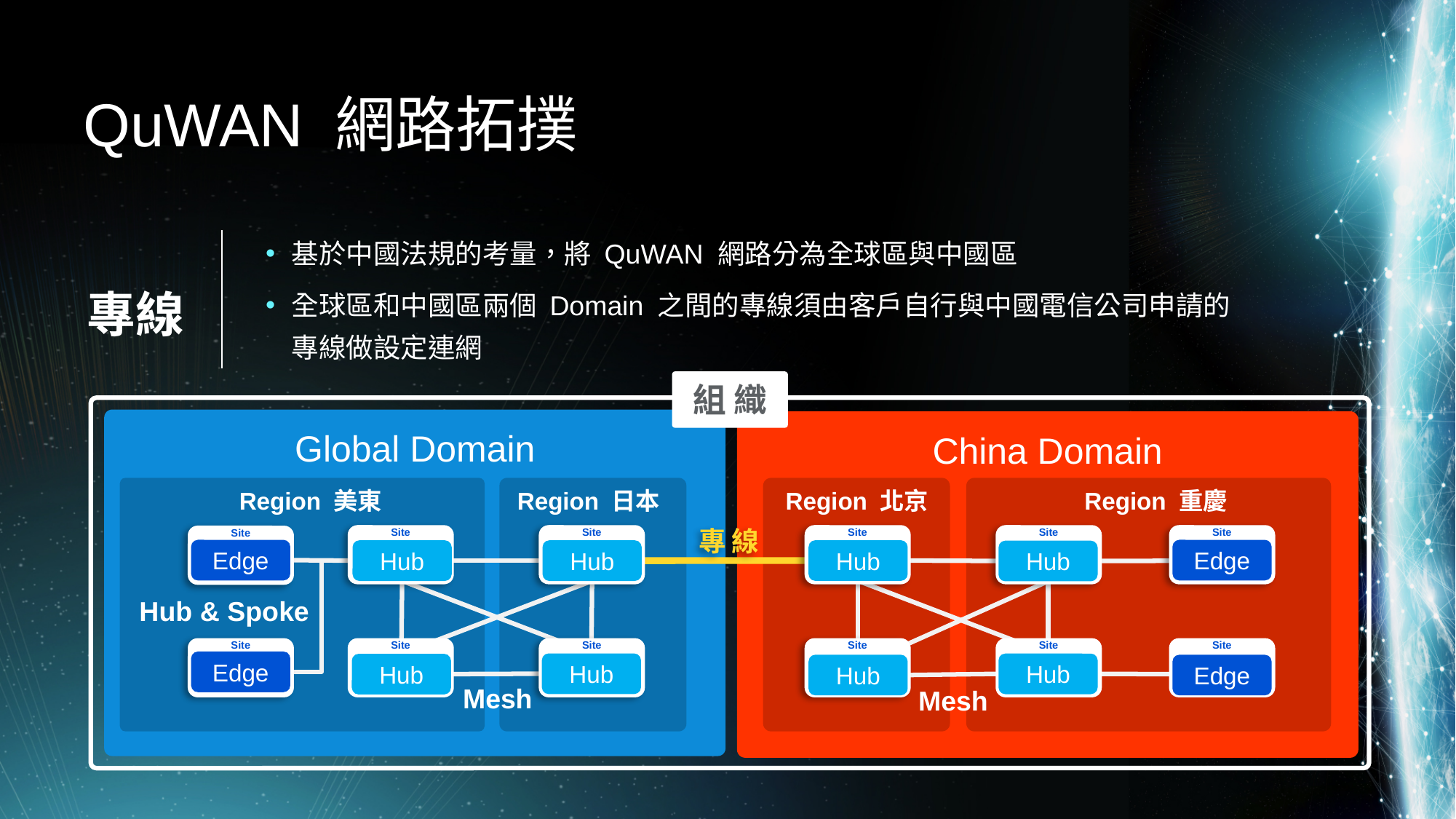

# QuWAN 網路拓撲
基於中國法規的考量，將 QuWAN 網路分為全球區與中國區
全球區和中國區兩個 Domain 之間的專線須由客戶自行與中國電信公司申請的專線做設定連網
專線

組 織

Global Domain
China Domain

Region 美東
Region 日本
Region 北京
Region 重慶
專 線
Site

Site

Site

Site

Site

Site

Edge
Edge
Hub
Hub
Hub
Hub
Hub & Spoke
Site

Site

Site

Site

Site

Site

Edge
Hub
Hub
Hub
Hub
Edge

Mesh
Mesh